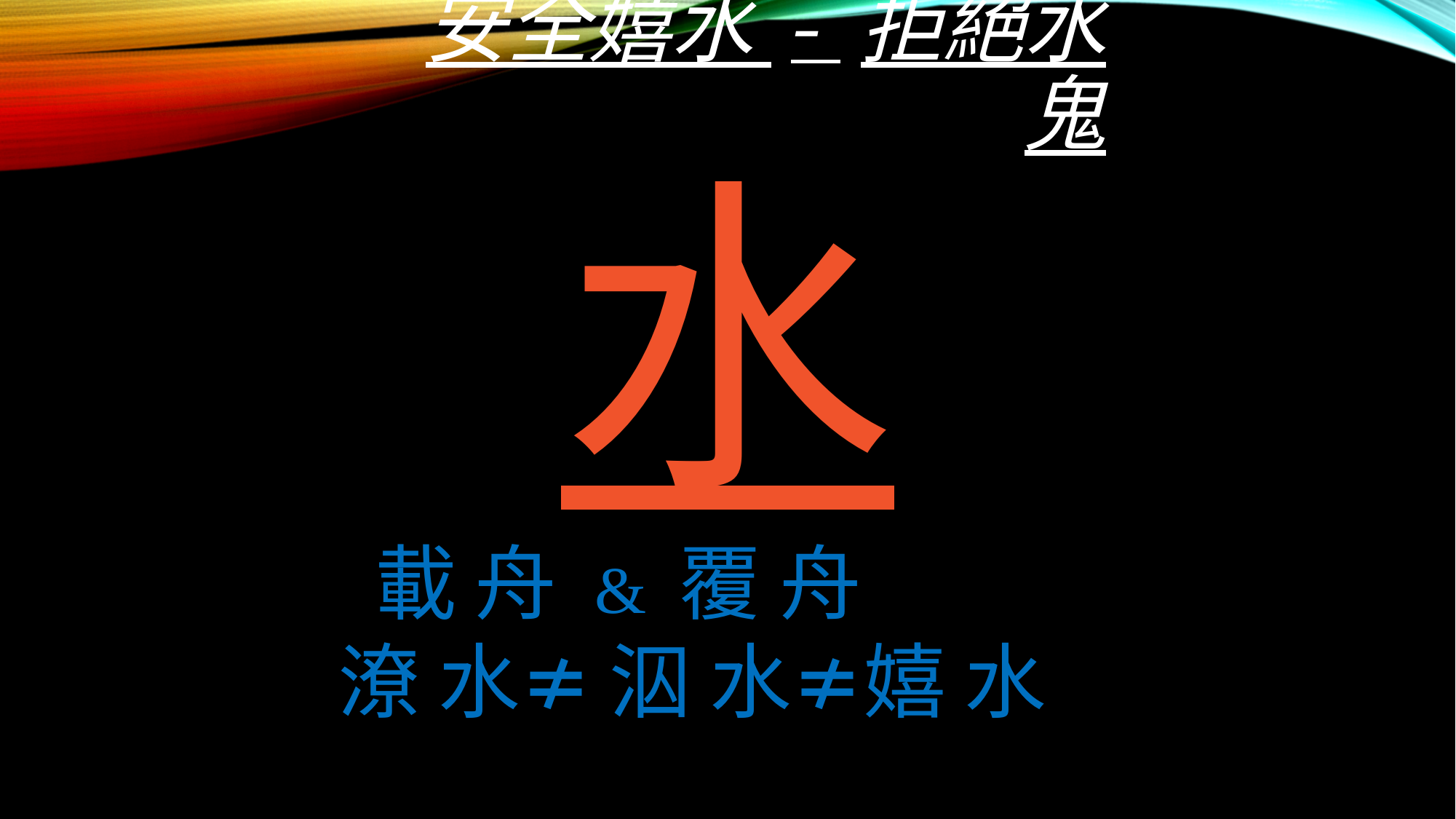

# 安全嬉水 - 拒絕水鬼
水

    載 舟 & 覆 舟
  潦 水≠ 泅 水≠嬉 水